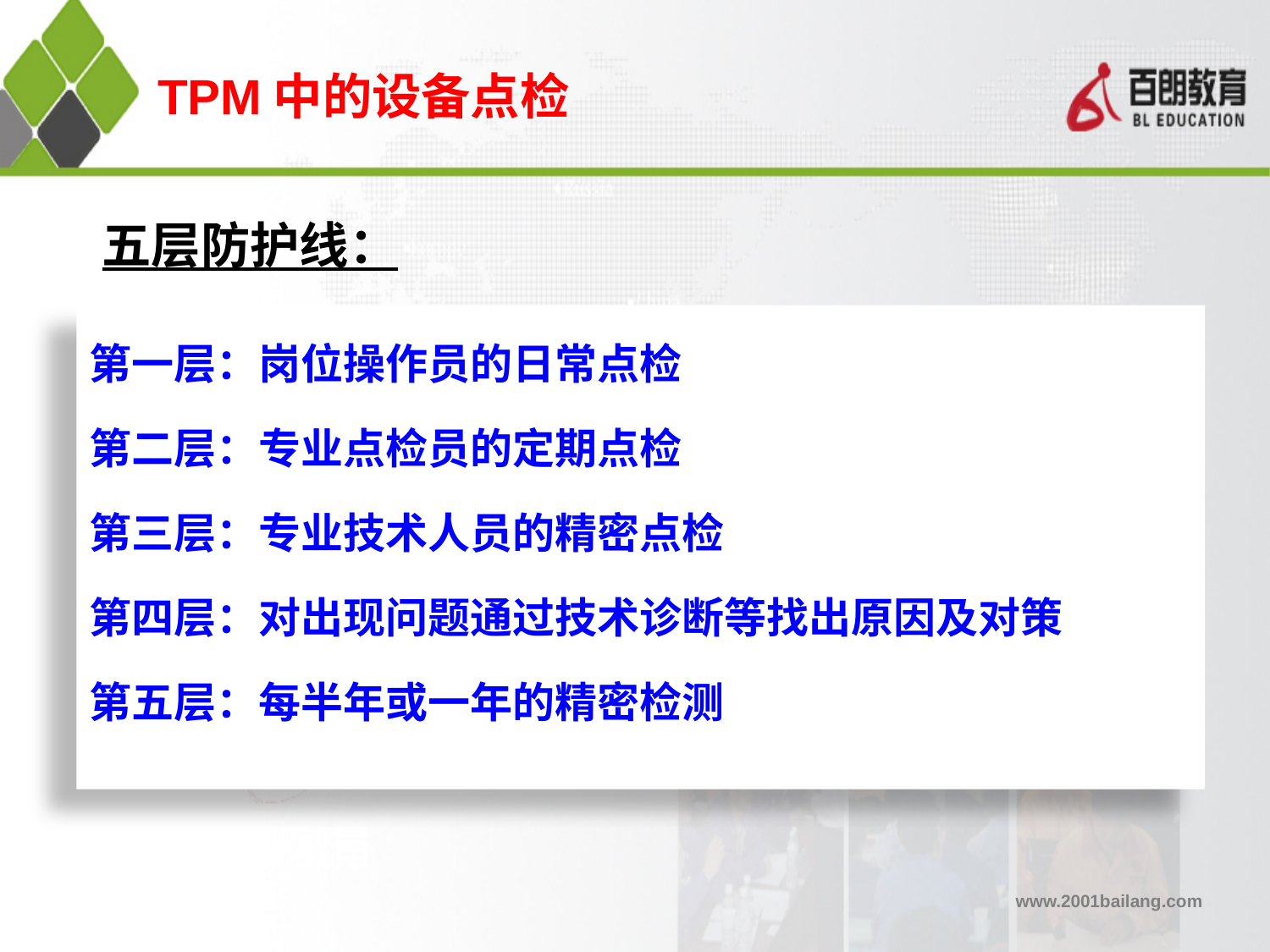

# TPM中的设备点检
五层防护线：
第一层：岗位操作员的日常点检
第二层：专业点检员的定期点检
第三层：专业技术人员的精密点检
第四层：对出现问题通过技术诊断等找出原因及对策
第五层：每半年或一年的精密检测